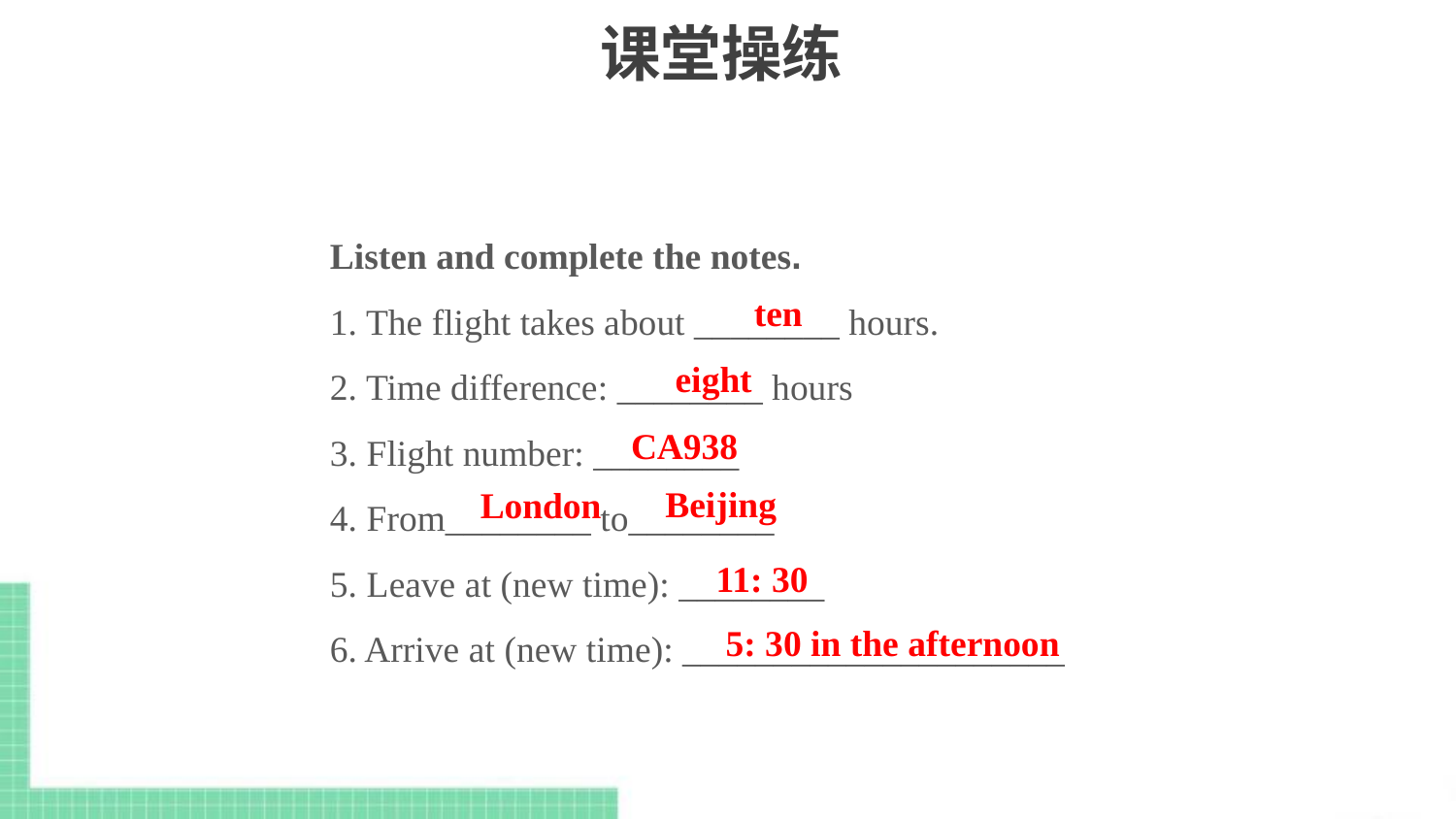

# 课堂操练
Listen and complete the notes.
1. The flight takes about ________ hours.
2. Time difference: ________ hours
3. Flight number: ________
4. From________ to________
5. Leave at (new time): ________
6. Arrive at (new time): _____________________
ten
eight
CA938
Beijing
London
11: 30
5: 30 in the afternoon